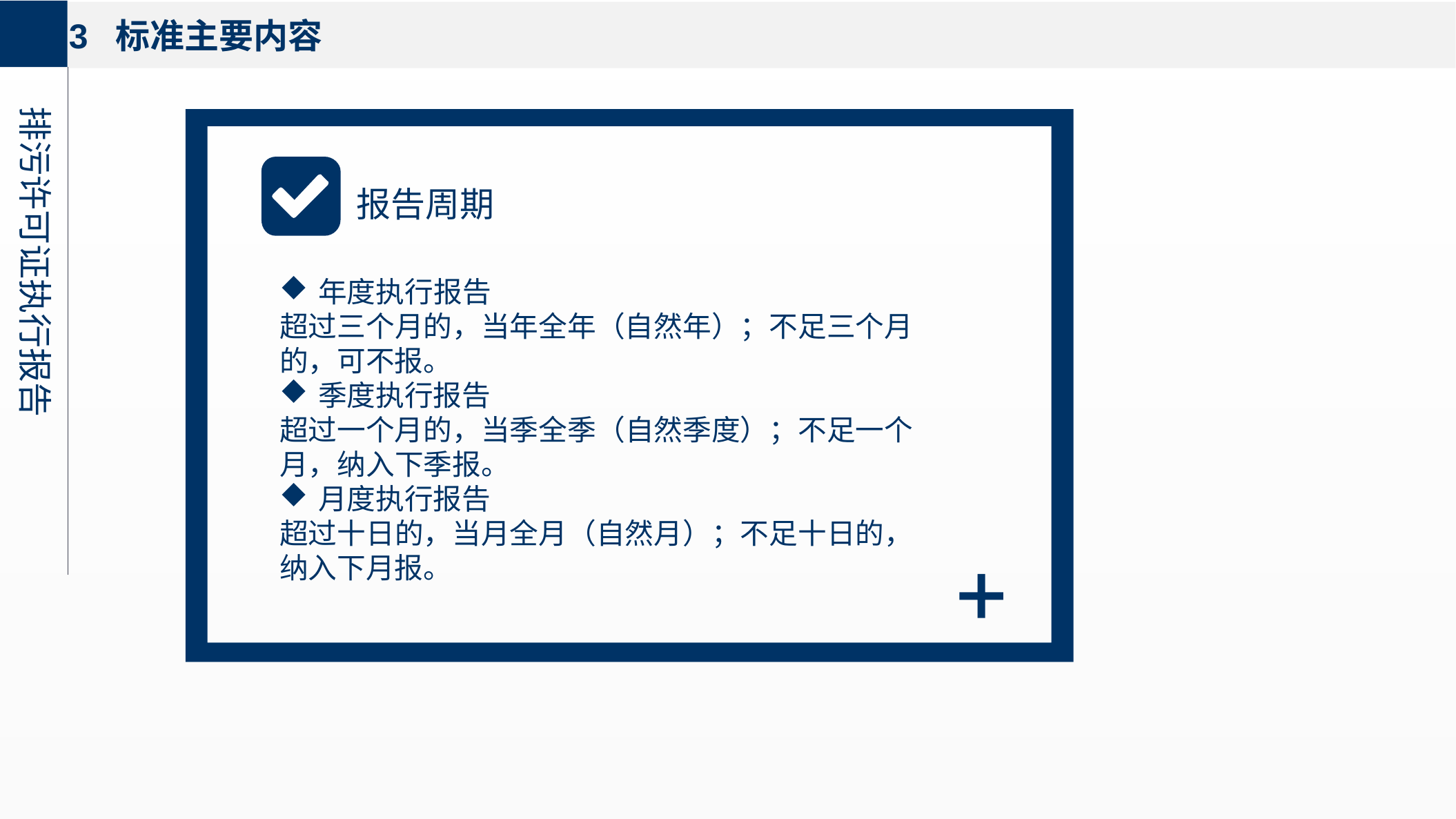

3  标准主要内容
排污许可证执行报告

报告周期
年度执行报告
超过三个月的，当年全年（自然年）；不足三个月的，可不报。
季度执行报告
超过一个月的，当季全季（自然季度）；不足一个月，纳入下季报。
月度执行报告
超过十日的，当月全月（自然月）；不足十日的，纳入下月报。